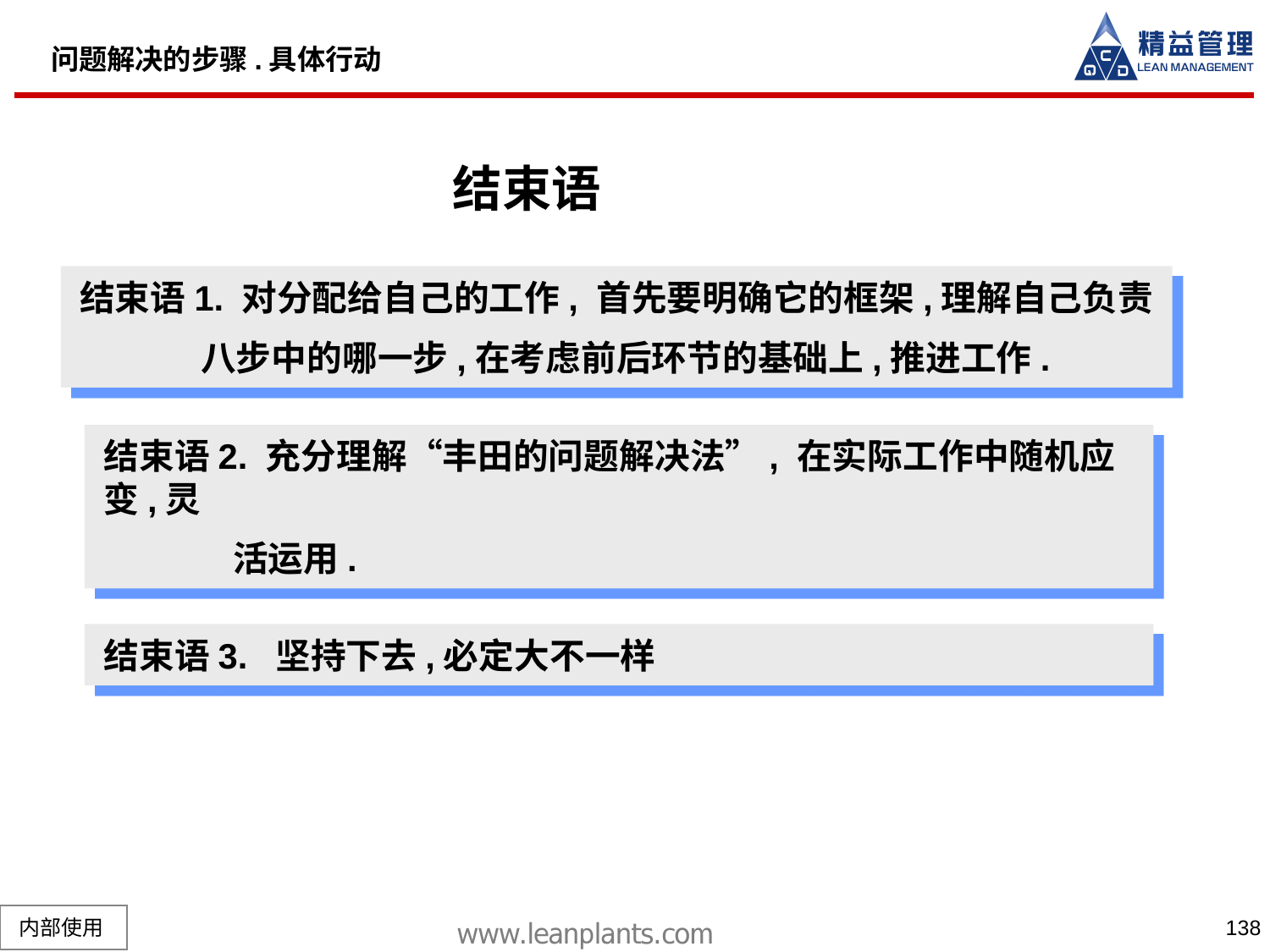

问题解决的步骤.具体行动
结束语
结束语1. 对分配给自己的工作, 首先要明确它的框架,理解自己负责
              八步中的哪一步,在考虑前后环节的基础上,推进工作.
结束语2. 充分理解“丰田的问题解决法”, 在实际工作中随机应变,灵
               活运用.
结束语3.  坚持下去,必定大不一样
内部使用